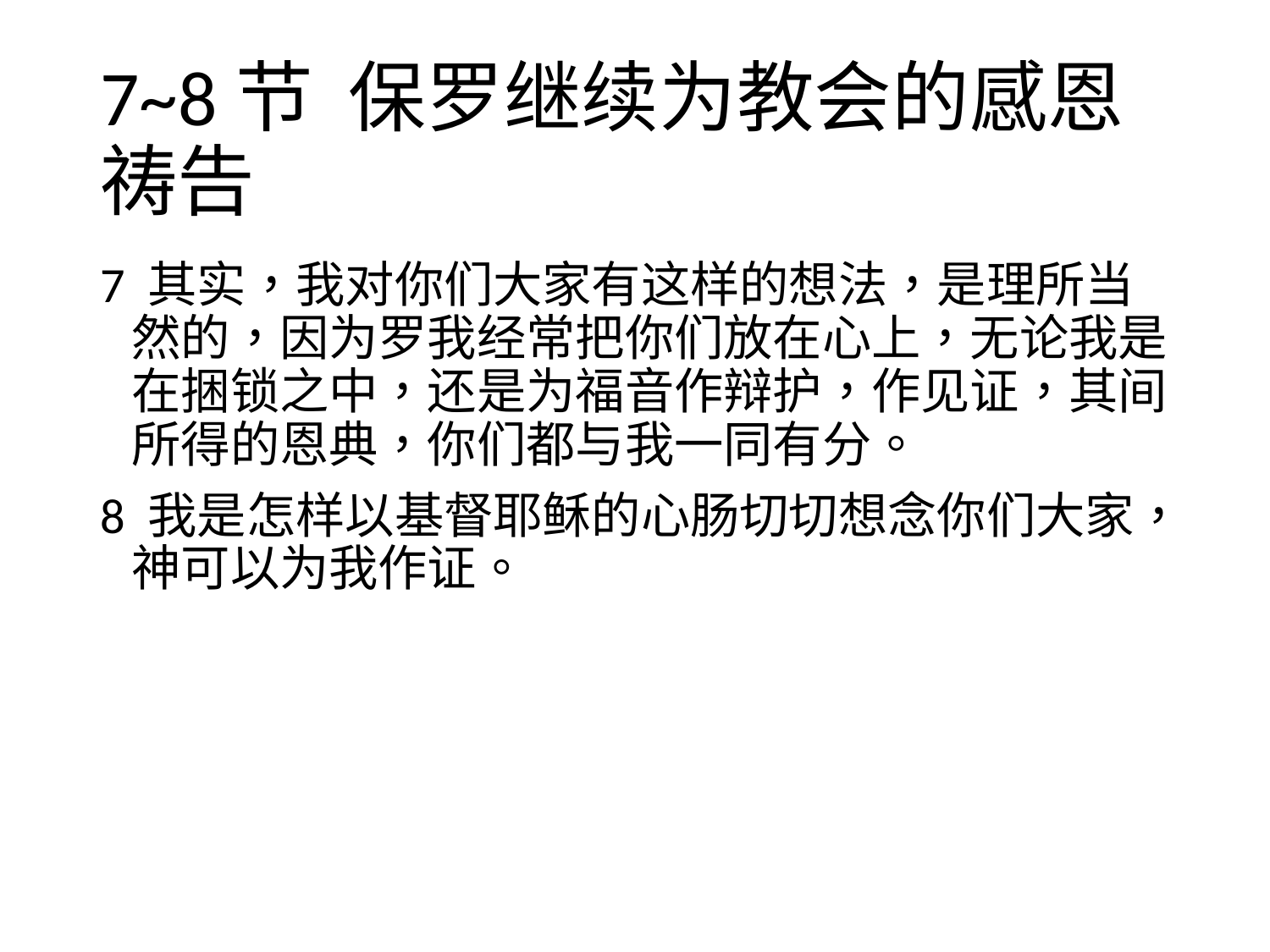

# 7~8节  保罗继续为教会的感恩祷告
7 其实，我对你们大家有这样的想法，是理所当然的，因为罗我经常把你们放在心上，无论我是在捆锁之中，还是为福音作辩护，作见证，其间所得的恩典，你们都与我一同有分。
8 我是怎样以基督耶稣的心肠切切想念你们大家，神可以为我作证。